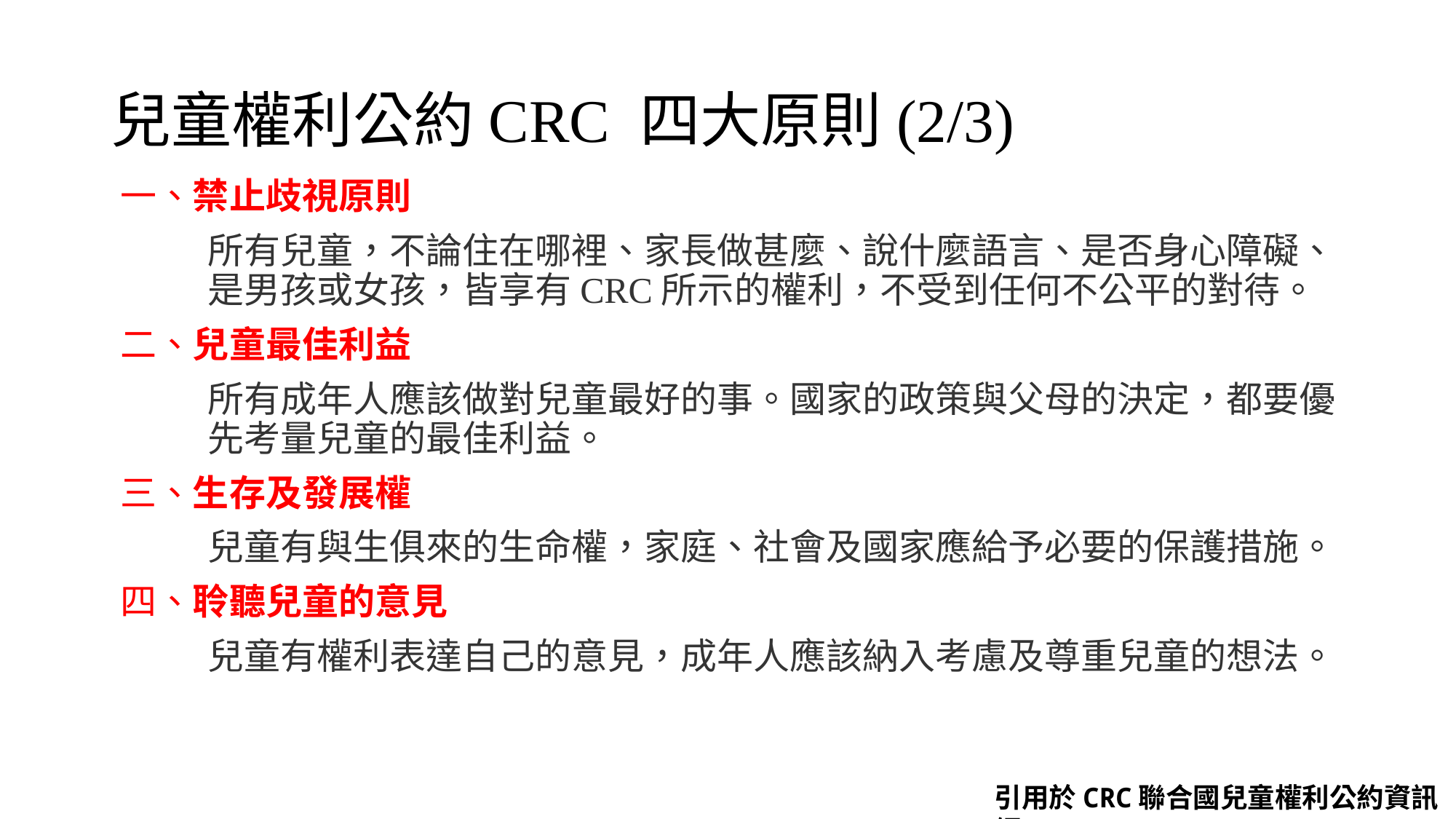

# 兒童權利公約CRC 四大原則(2/3)
一、禁止歧視原則
所有兒童，不論住在哪裡、家長做甚麼、說什麼語言、是否身心障礙、是男孩或女孩，皆享有CRC所示的權利，不受到任何不公平的對待。
二、兒童最佳利益
所有成年人應該做對兒童最好的事。國家的政策與父母的決定，都要優先考量兒童的最佳利益。
三、生存及發展權
兒童有與生俱來的生命權，家庭、社會及國家應給予必要的保護措施。
四、聆聽兒童的意見
兒童有權利表達自己的意見，成年人應該納入考慮及尊重兒童的想法。

引用於CRC聯合國兒童權利公約資訊網